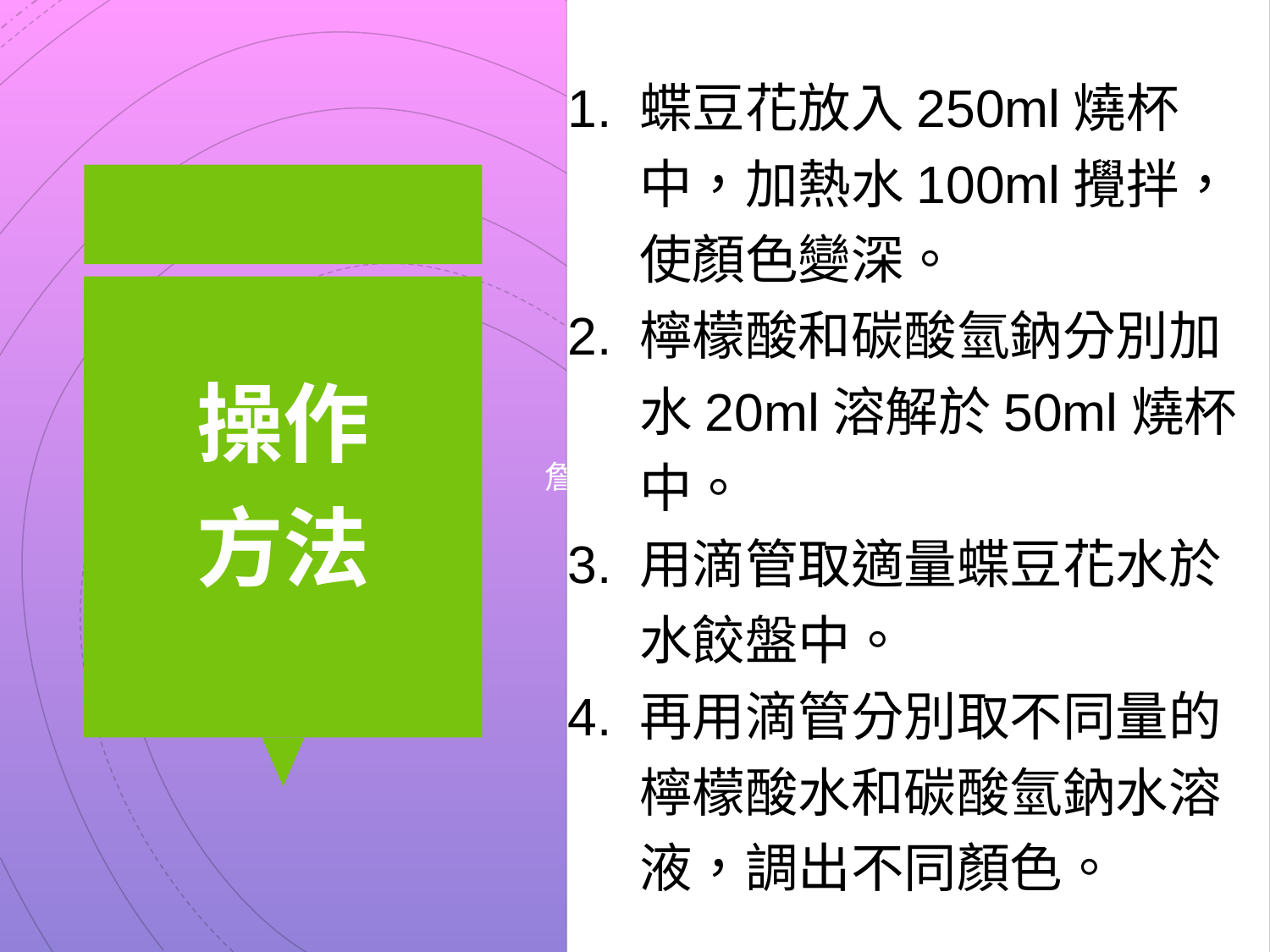

詹姆斯·柯里

碳酸氫鈉

蝶豆花放入250ml燒杯中，加熱水100ml攪拌，使顏色變深。
檸檬酸和碳酸氫鈉分別加水20ml溶解於50ml燒杯中。
用滴管取適量蝶豆花水於水餃盤中。
再用滴管分別取不同量的檸檬酸水和碳酸氫鈉水溶液，調出不同顏色。

# 操作 方法